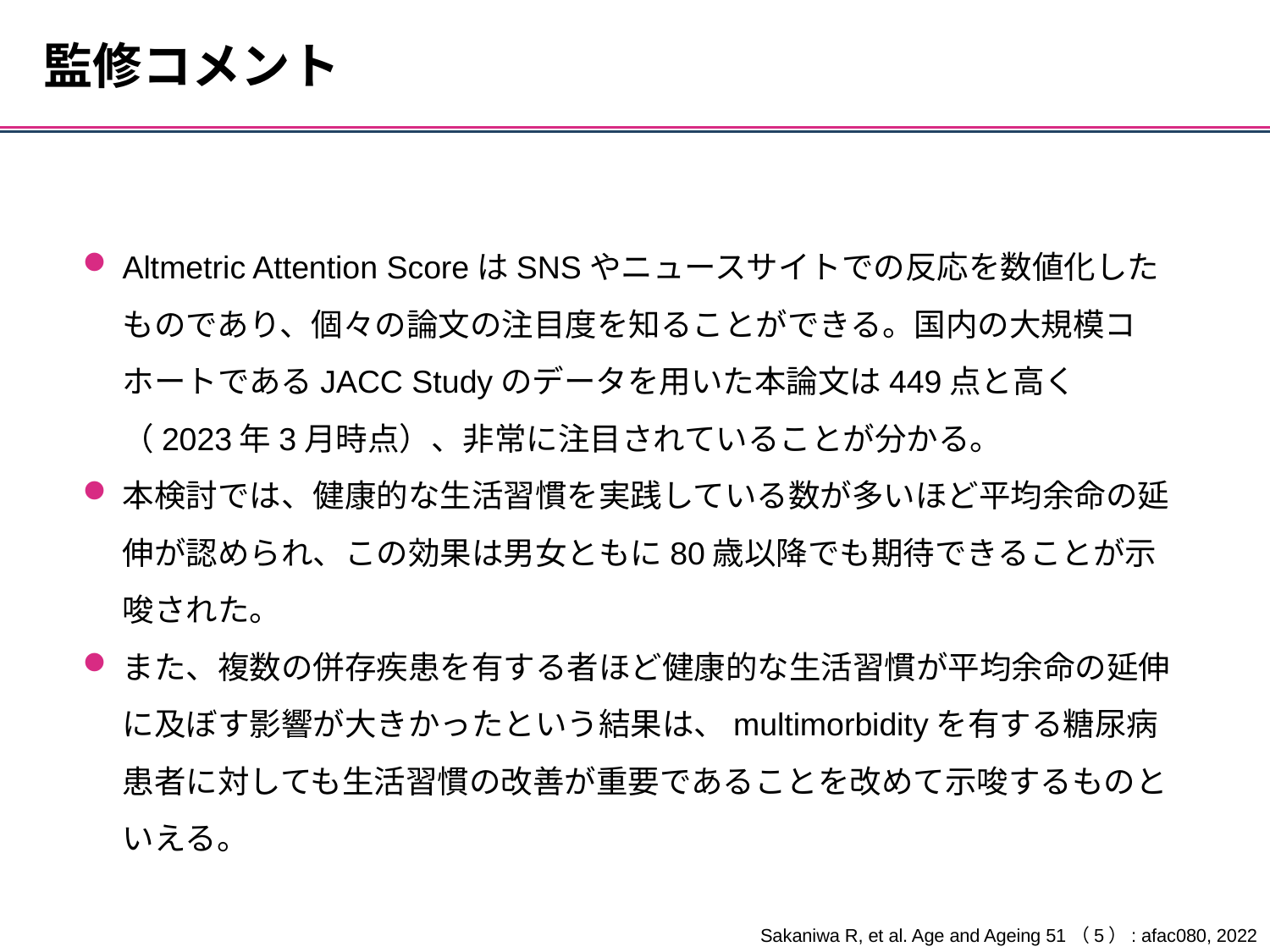

監修コメント
Altmetric Attention ScoreはSNSやニュースサイトでの反応を数値化したものであり、個々の論文の注目度を知ることができる。国内の大規模コホートであるJACC Studyのデータを用いた本論文は449点と高く（2023年3月時点）、非常に注目されていることが分かる。
本検討では、健康的な生活習慣を実践している数が多いほど平均余命の延伸が認められ、この効果は男女ともに80歳以降でも期待できることが示唆された。
また、複数の併存疾患を有する者ほど健康的な生活習慣が平均余命の延伸に及ぼす影響が大きかったという結果は、multimorbidityを有する糖尿病患者に対しても生活習慣の改善が重要であることを改めて示唆するものといえる。
Sakaniwa R, et al. Age and Ageing 51（5）: afac080, 2022